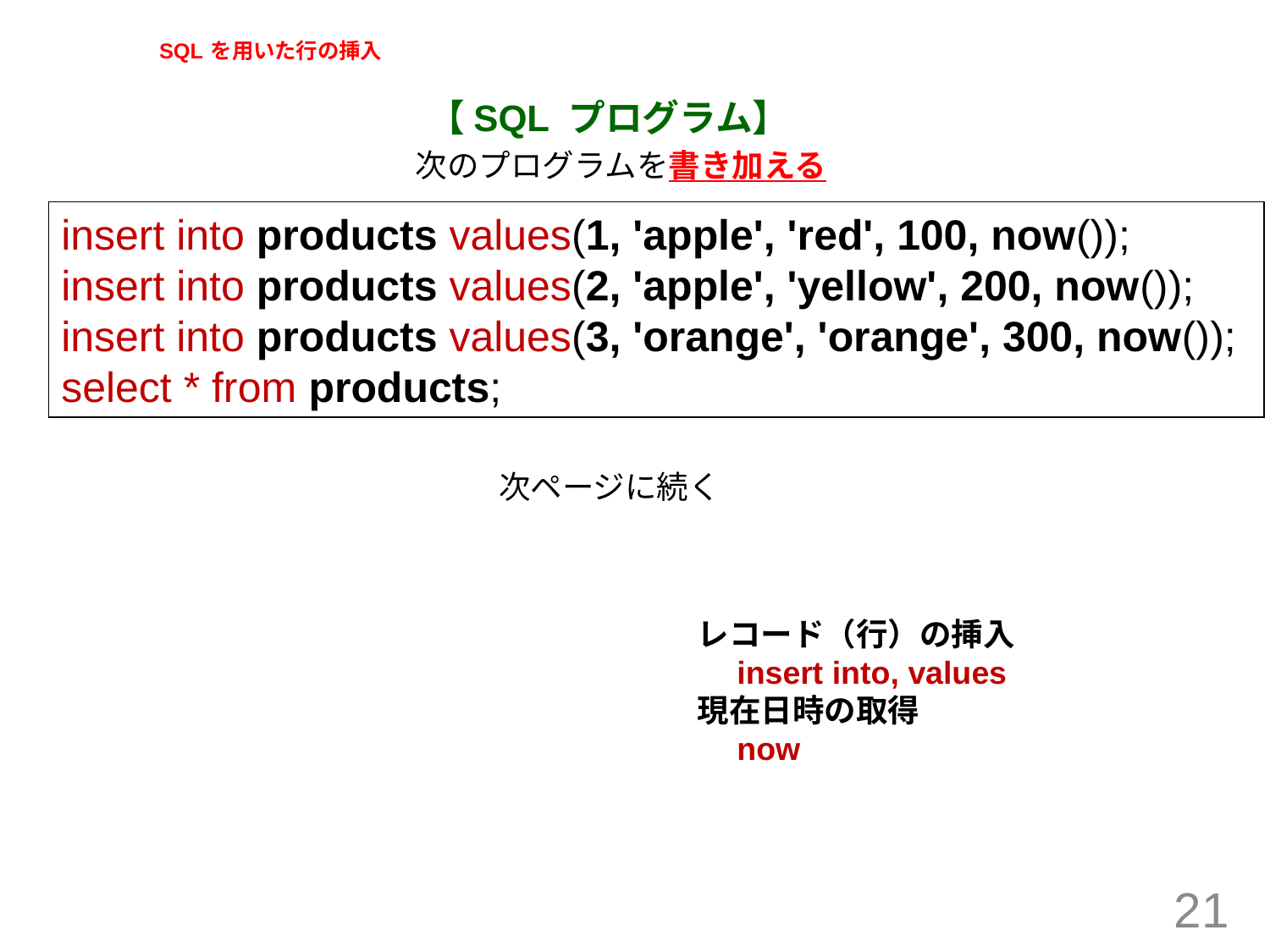

# SQL を用いた行の挿入
【SQL プログラム】
次のプログラムを書き加える
insert into products values(1, 'apple', 'red', 100, now());
insert into products values(2, 'apple', 'yellow', 200, now());
insert into products values(3, 'orange', 'orange', 300, now());
select * from products;
次ページに続く
レコード（行）の挿入
　insert into, values
現在日時の取得
　now
21